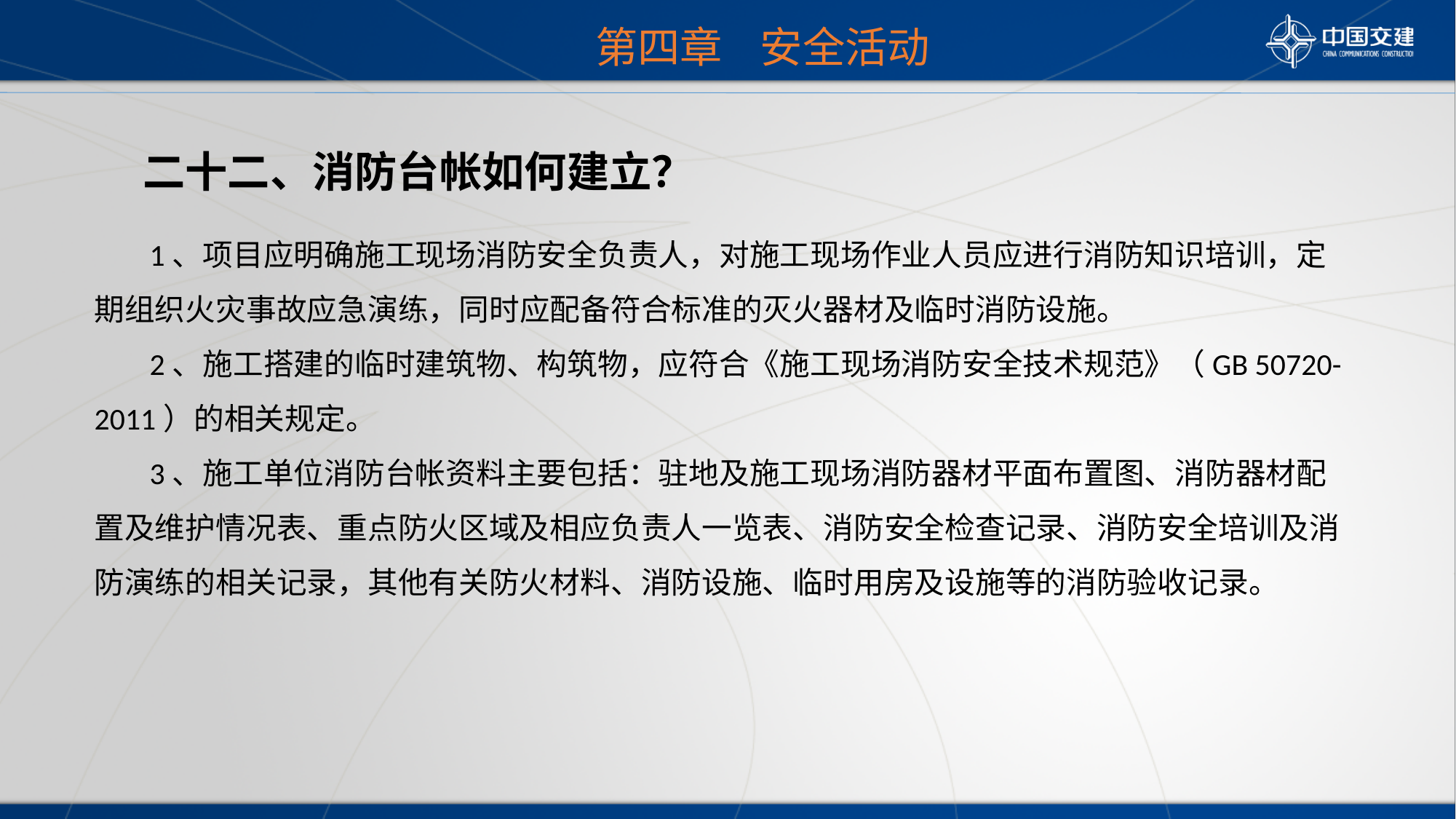

第四章    安全活动
    二十二、消防台帐如何建立？
        1、项目应明确施工现场消防安全负责人，对施工现场作业人员应进行消防知识培训，定期组织火灾事故应急演练，同时应配备符合标准的灭火器材及临时消防设施。
        2、施工搭建的临时建筑物、构筑物，应符合《施工现场消防安全技术规范》（GB 50720-2011）的相关规定。
        3、施工单位消防台帐资料主要包括：驻地及施工现场消防器材平面布置图、消防器材配置及维护情况表、重点防火区域及相应负责人一览表、消防安全检查记录、消防安全培训及消防演练的相关记录，其他有关防火材料、消防设施、临时用房及设施等的消防验收记录。